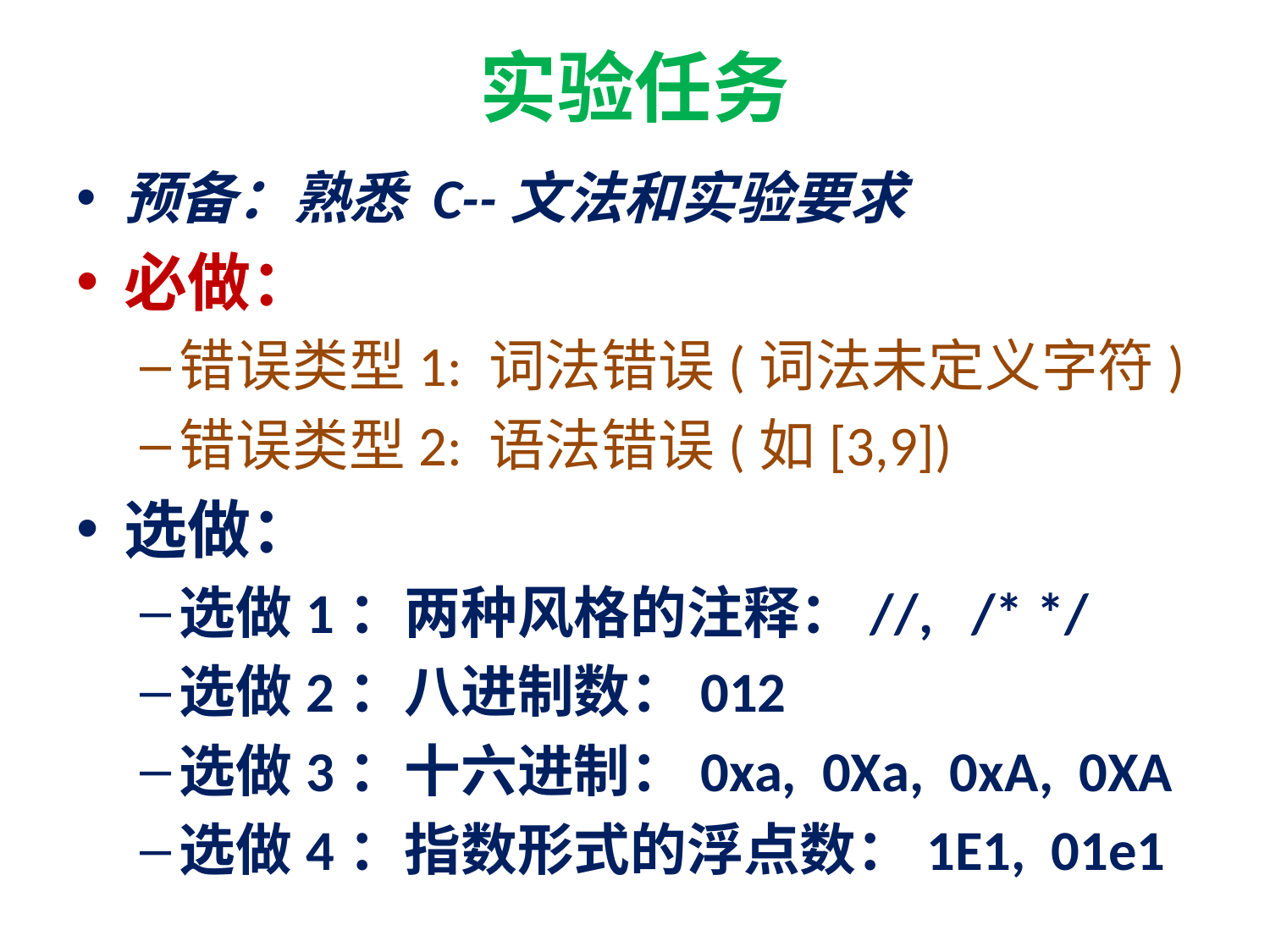

# 实验任务
预备：熟悉 C--文法和实验要求
必做：
错误类型1: 词法错误(词法未定义字符)
错误类型2: 语法错误(如[3,9])
选做：
选做1：两种风格的注释：//,   /* */
选做2：八进制数：012
选做3：十六进制：0xa,  0Xa,  0xA,  0XA
选做4：指数形式的浮点数：1E1,  01e1